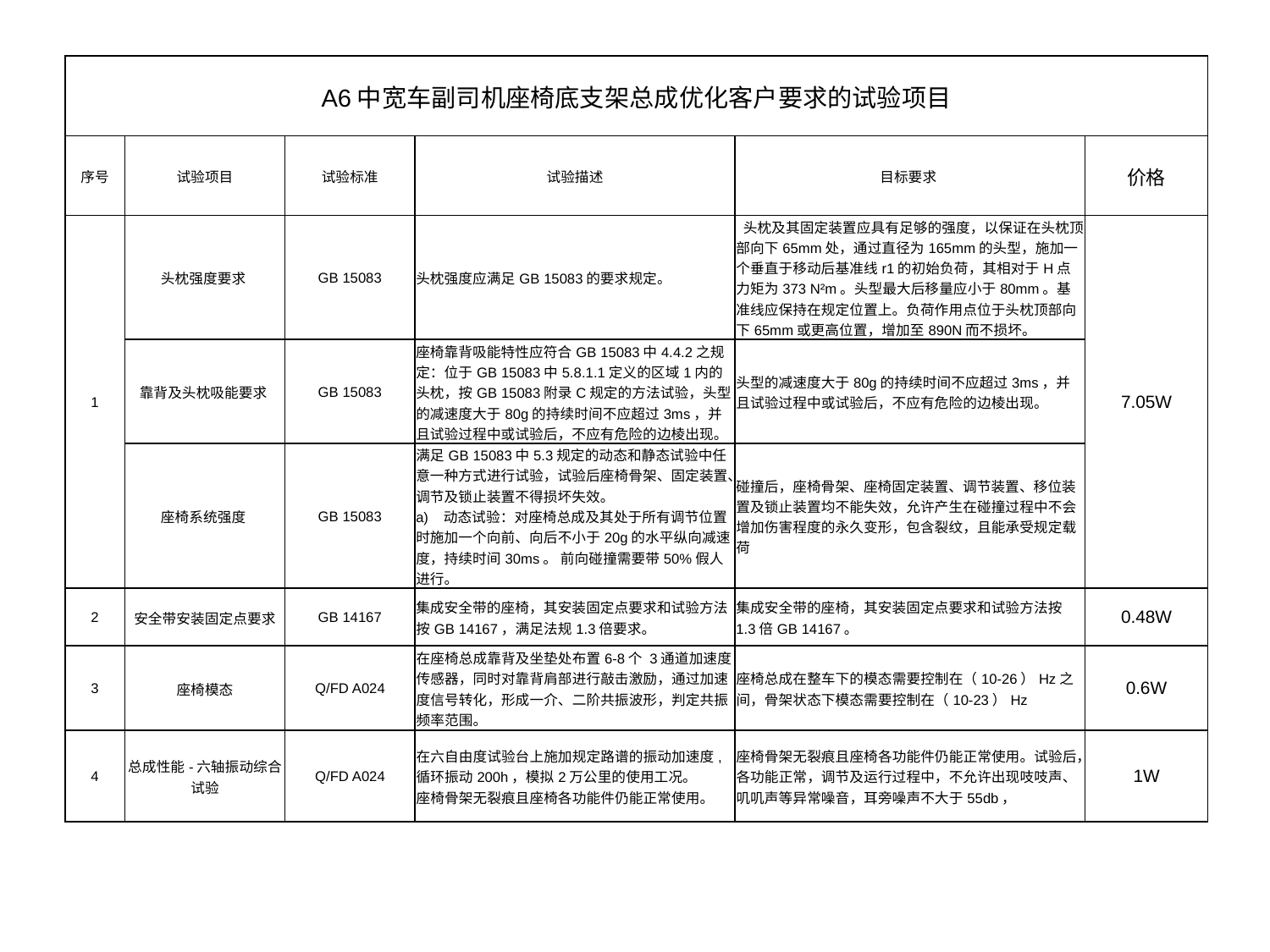

| A6中宽车副司机座椅底支架总成优化客户要求的试验项目 |  |  |  |  |  |
| --- | --- | --- | --- | --- | --- |
| 序号 | 试验项目 | 试验标准 | 试验描述 | 目标要求 | 价格 |
| 1 | 头枕强度要求 | GB 15083 | 头枕强度应满足GB 15083的要求规定。 | 头枕及其固定装置应具有足够的强度，以保证在头枕顶部向下65mm处，通过直径为165mm的头型，施加一个垂直于移动后基准线r1的初始负荷，其相对于H点力矩为373 N²m。头型最大后移量应小于80mm。基准线应保持在规定位置上。负荷作用点位于头枕顶部向下65mm或更高位置，增加至890N而不损坏。 | 7.05W |
|  | 靠背及头枕吸能要求 | GB 15083 | 座椅靠背吸能特性应符合GB 15083中4.4.2之规定：位于GB 15083中5.8.1.1定义的区域1内的头枕，按GB 15083附录C规定的方法试验，头型的减速度大于80g的持续时间不应超过3ms，并且试验过程中或试验后，不应有危险的边棱出现。 | 头型的减速度大于80g的持续时间不应超过3ms，并且试验过程中或试验后，不应有危险的边棱出现。 |  |
|  | 座椅系统强度 | GB 15083 | 满足GB 15083中5.3规定的动态和静态试验中任意一种方式进行试验，试验后座椅骨架、固定装置、调节及锁止装置不得损坏失效。 a)   动态试验：对座椅总成及其处于所有调节位置时施加一个向前、向后不小于20g的水平纵向减速度，持续时间30ms。 前向碰撞需要带50%假人进行。 | 碰撞后，座椅骨架、座椅固定装置、调节装置、移位装置及锁止装置均不能失效，允许产生在碰撞过程中不会增加伤害程度的永久变形，包含裂纹，且能承受规定载荷 |  |
| 2 | 安全带安装固定点要求 | GB 14167 | 集成安全带的座椅，其安装固定点要求和试验方法按GB 14167，满足法规1.3倍要求。 | 集成安全带的座椅，其安装固定点要求和试验方法按1.3倍GB 14167。 | 0.48W |
| 3 | 座椅模态 | Q/FD A024 | 在座椅总成靠背及坐垫处布置6-8个 3通道加速度传感器，同时对靠背肩部进行敲击激励，通过加速度信号转化，形成一介、二阶共振波形，判定共振频率范围。 | 座椅总成在整车下的模态需要控制在（10-26）Hz之间，骨架状态下模态需要控制在（10-23）Hz | 0.6W |
| 4 | 总成性能-六轴振动综合试验 | Q/FD A024 | 在六自由度试验台上施加规定路谱的振动加速度,循环振动200h，模拟2万公里的使用工况。 座椅骨架无裂痕且座椅各功能件仍能正常使用。 | 座椅骨架无裂痕且座椅各功能件仍能正常使用。试验后，各功能正常，调节及运行过程中，不允许出现吱吱声、叽叽声等异常噪音，耳旁噪声不大于55db， | 1W |